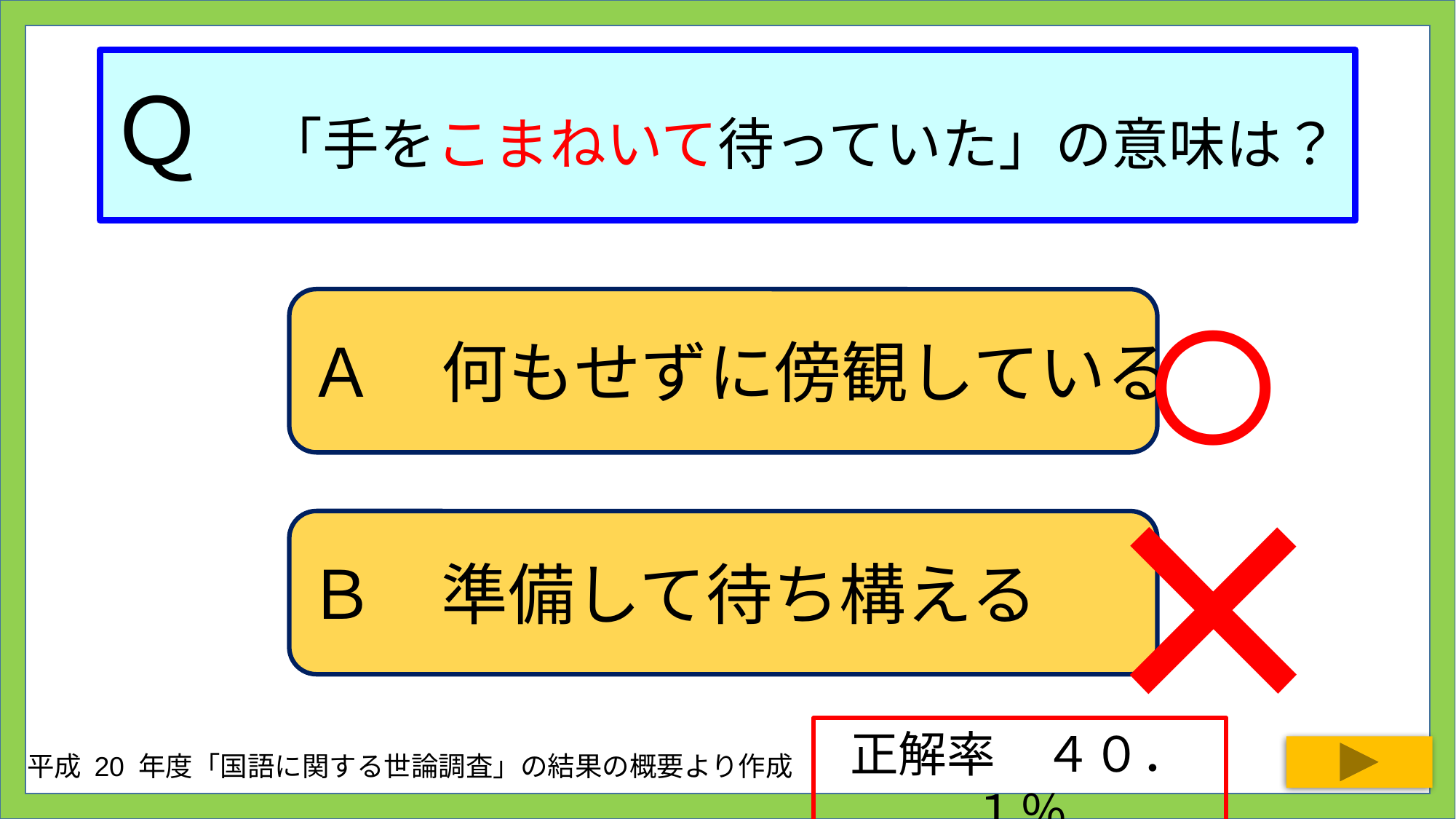

# Ｑ　「手をこまねいて待っていた」の意味は？
○
Ａ　何もせずに傍観している
×
Ｂ　準備して待ち構える
正解率　４０．１％

平成 20 年度「国語に関する世論調査」の結果の概要より作成